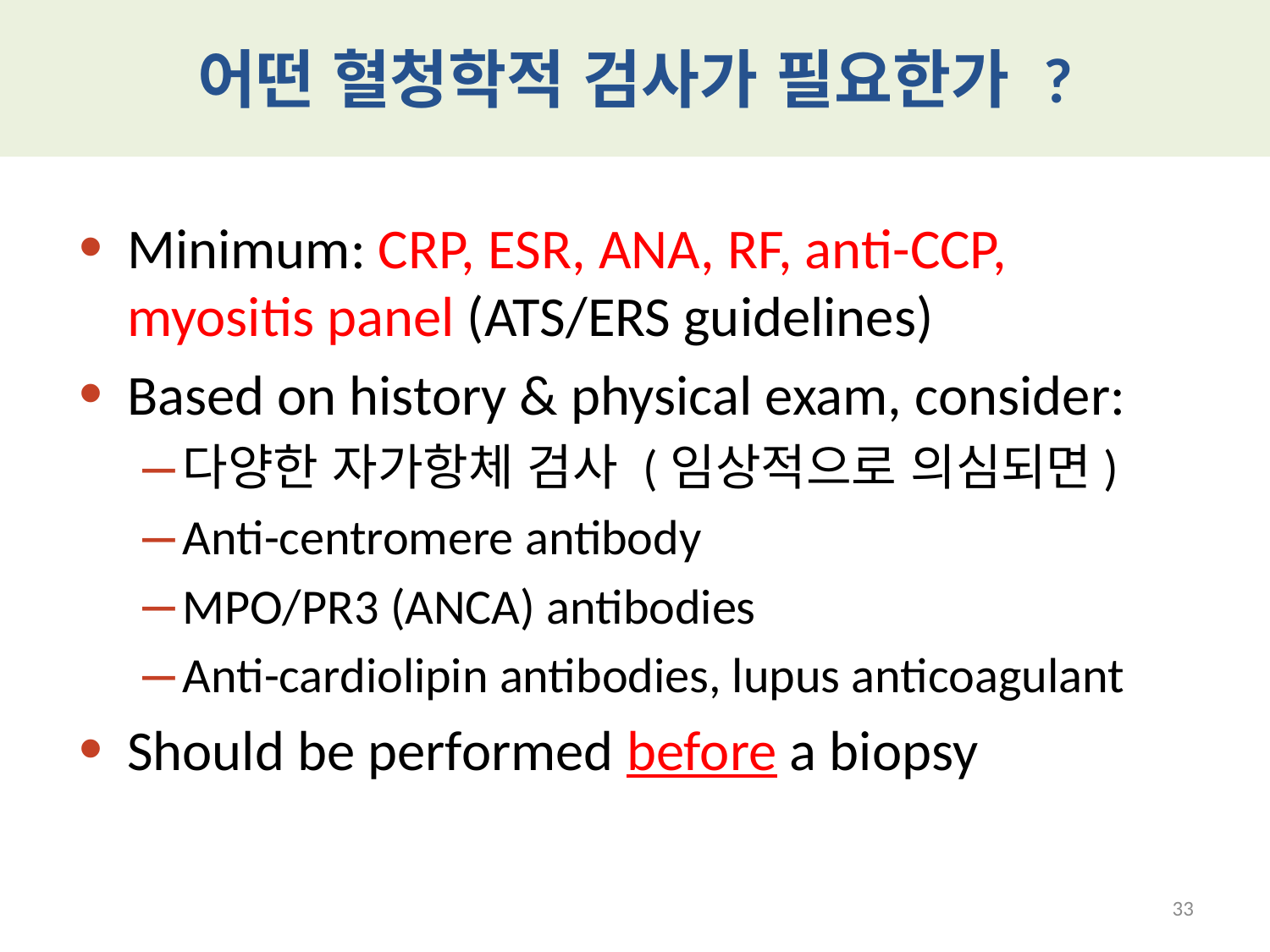

# 어떤 혈청학적 검사가 필요한가 ?
Minimum: CRP, ESR, ANA, RF, anti-CCP, myositis panel (ATS/ERS guidelines)
Based on history & physical exam, consider:
다양한 자가항체 검사 (임상적으로 의심되면)
Anti-centromere antibody
MPO/PR3 (ANCA) antibodies
Anti-cardiolipin antibodies, lupus anticoagulant
Should be performed before a biopsy

33